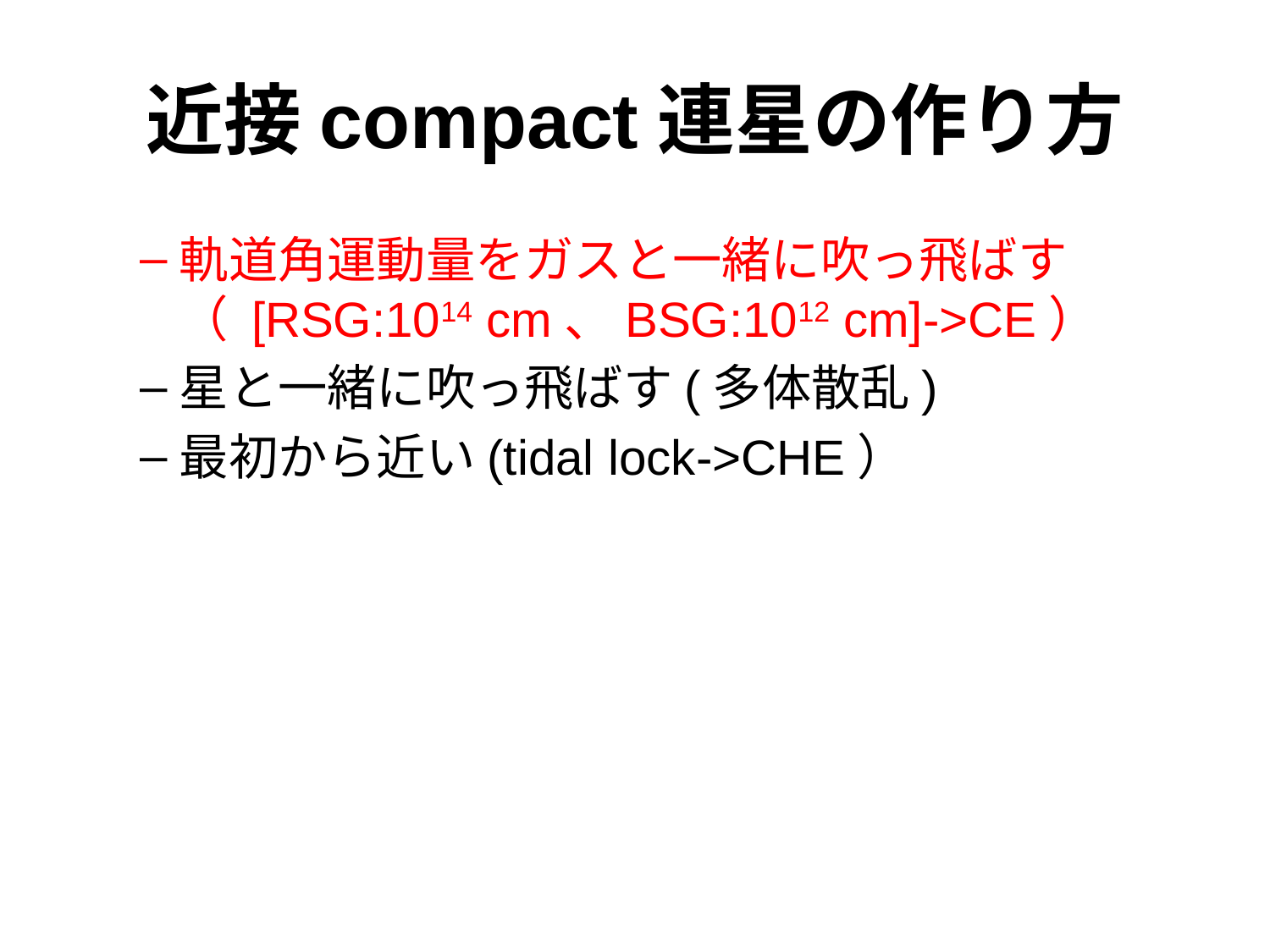

# 近接compact連星の作り方
軌道角運動量をガスと一緒に吹っ飛ばす（ [RSG:1014 cm、BSG:1012 cm]->CE）
星と一緒に吹っ飛ばす(多体散乱)
最初から近い(tidal lock->CHE）